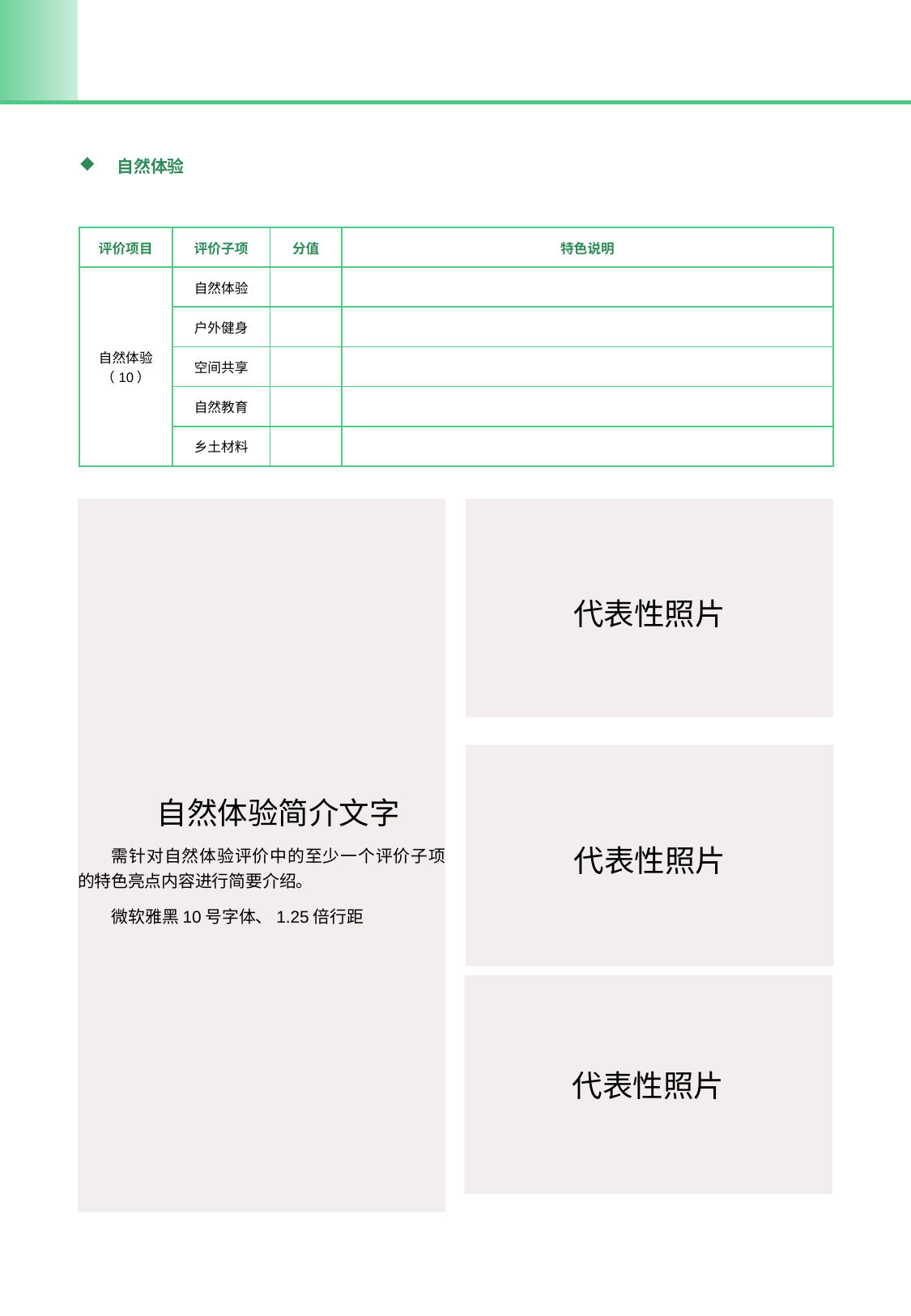

自然体验
| 评价项目 | 评价子项 | 分值 | 特色说明 |
| --- | --- | --- | --- |
| 自然体验 （10） | 自然体验 |  |  |
|  | 户外健身 |  |  |
|  | 空间共享 |  |  |
|  | 自然教育 |  |  |
|  | 乡土材料 |  |  |
自然体验简介文字
需针对自然体验评价中的至少一个评价子项的特色亮点内容进行简要介绍。
微软雅黑10号字体、1.25倍行距
代表性照片
代表性照片
代表性照片